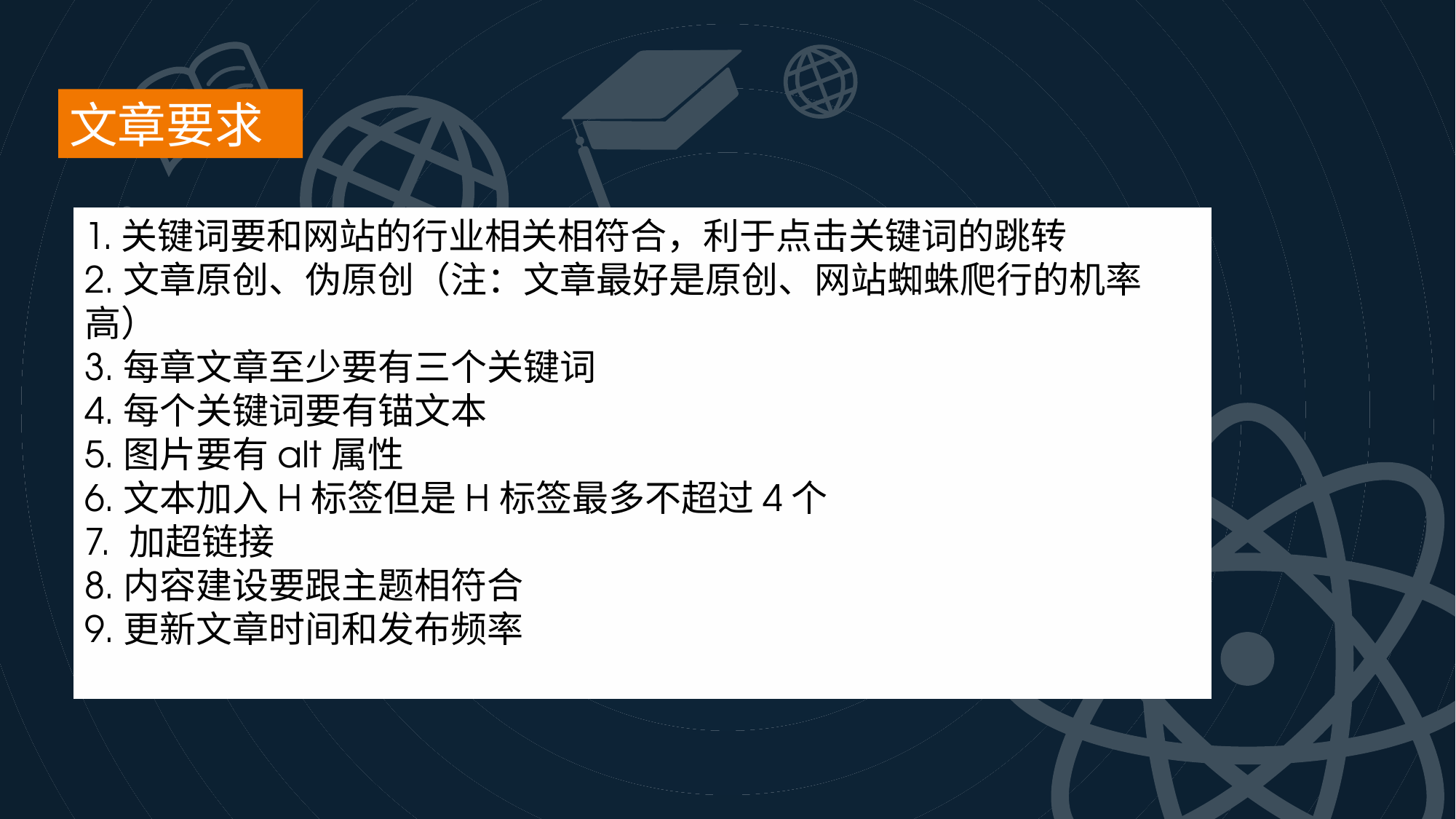

文章要求
1.关键词要和网站的行业相关相符合，利于点击关键词的跳转
2.文章原创、伪原创（注：文章最好是原创、网站蜘蛛爬行的机率高）
3.每章文章至少要有三个关键词
4.每个关键词要有锚文本
5.图片要有alt属性
6.文本加入H标签但是H标签最多不超过4个
7. 加超链接
8.内容建设要跟主题相符合
9.更新文章时间和发布频率